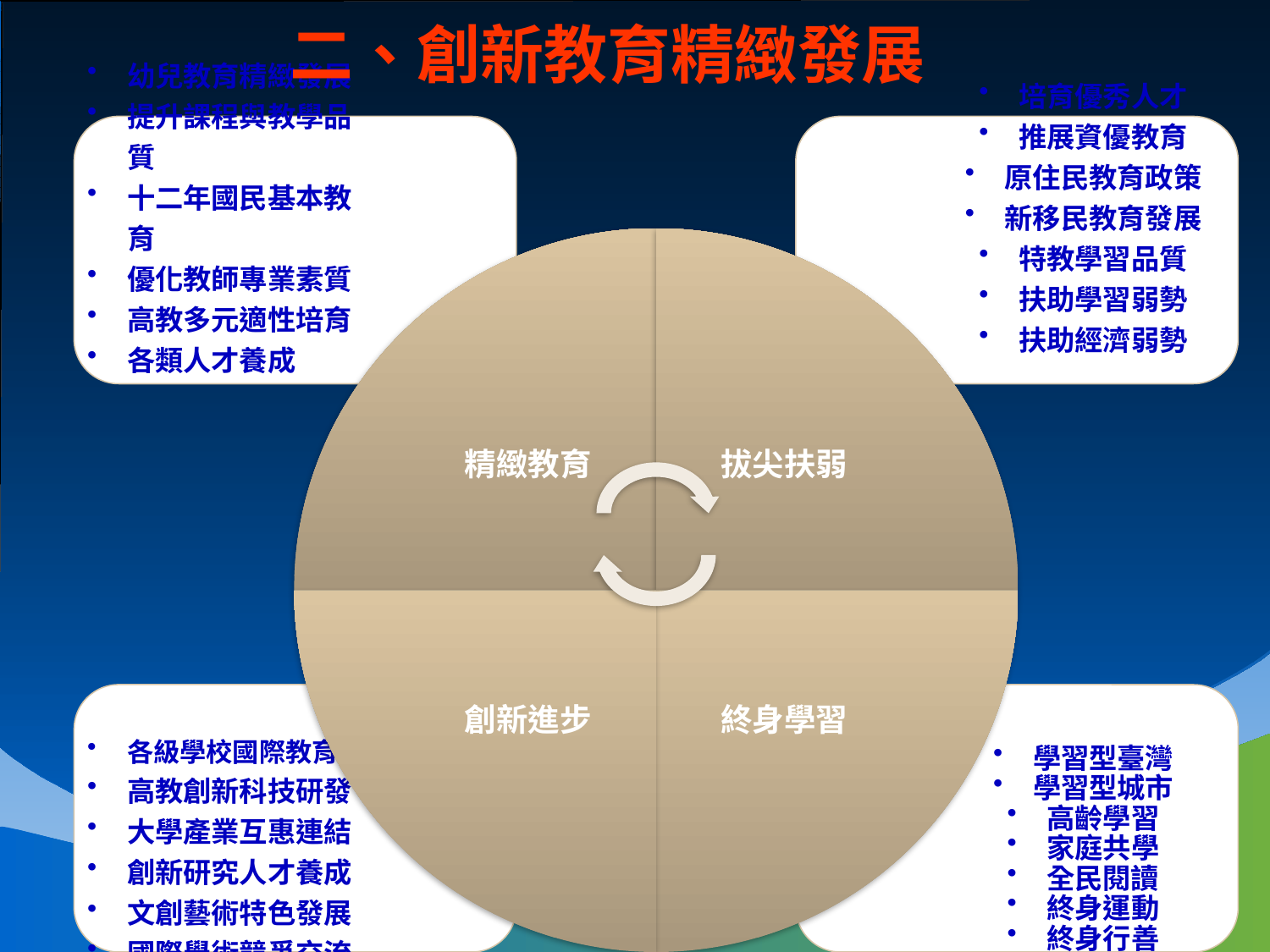

二、創新教育精緻發展
精緻教育
幼兒教育精緻發展
拔尖扶弱
培育優秀人才
終身學習
學習型臺灣
創新進步
各級學校國際教育
十二年國民基本教育
優化教師專業素質
新移民教育發展
特教學習品質
扶助學習弱勢
高齡學習
家庭共學
全民閱讀
原住民教育政策
高教創新科技研發
各類人才養成
終身運動
終身行善
學習型城市
高教多元適性培育
大學產業互惠連結
創新研究人才養成
扶助經濟弱勢
提升課程與教學品質
文創藝術特色發展
推展資優教育
28